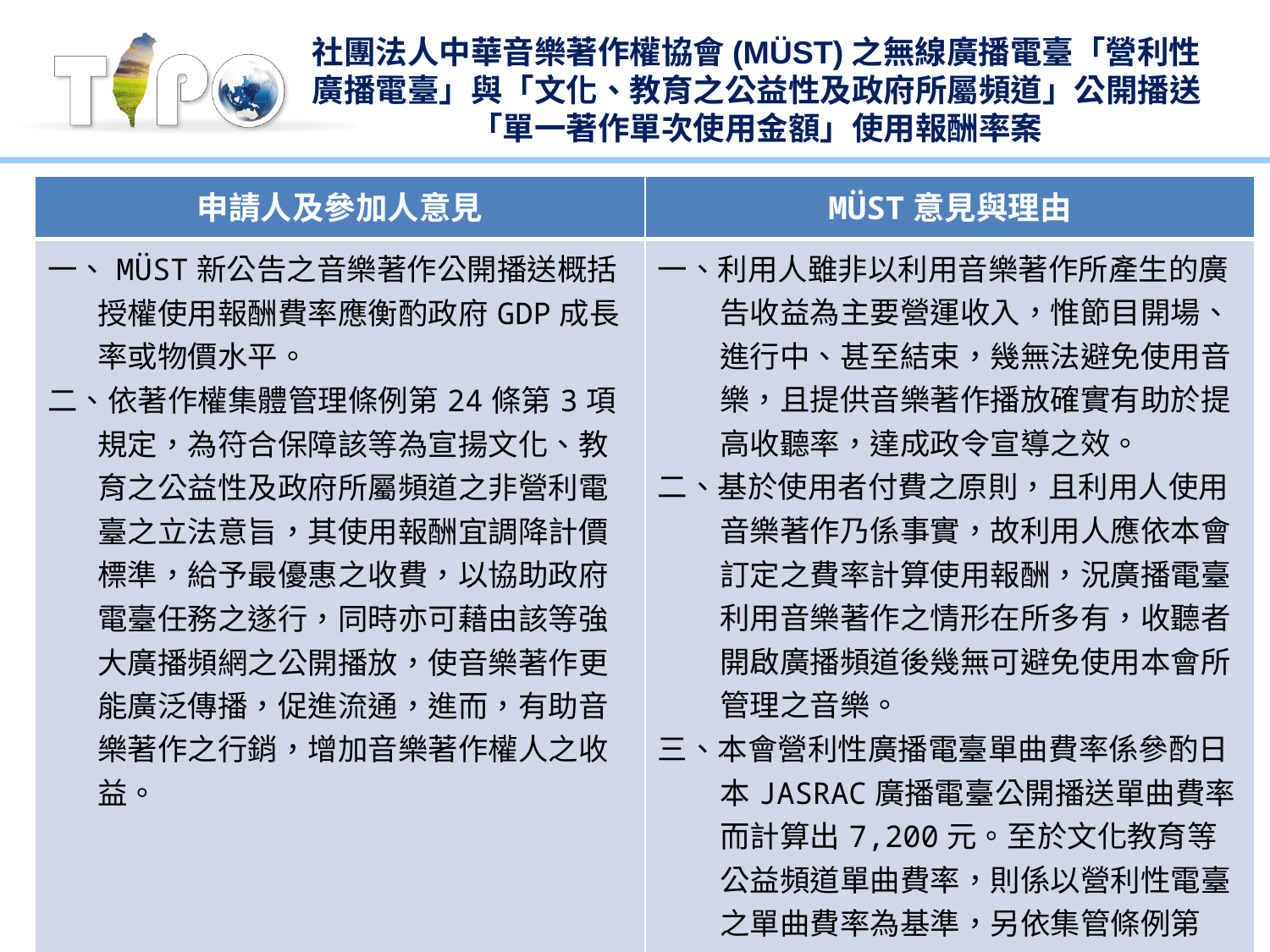

# 社團法人中華音樂著作權協會(MÜST)之無線廣播電臺「營利性廣播電臺」與「文化、教育之公益性及政府所屬頻道」公開播送「單一著作單次使用金額」使用報酬率案
| 申請人及參加人意見 | MÜST意見與理由 |
| --- | --- |
| 一、MÜST新公告之音樂著作公開播送概括授權使用報酬費率應衡酌政府GDP成長率或物價水平。 二、依著作權集體管理條例第24條第3項規定，為符合保障該等為宣揚文化、教育之公益性及政府所屬頻道之非營利電臺之立法意旨，其使用報酬宜調降計價標準，給予最優惠之收費，以協助政府電臺任務之遂行，同時亦可藉由該等強大廣播頻網之公開播放，使音樂著作更能廣泛傳播，促進流通，進而，有助音樂著作之行銷，增加音樂著作權人之收益。 | 一、利用人雖非以利用音樂著作所產生的廣告收益為主要營運收入，惟節目開場、進行中、甚至結束，幾無法避免使用音樂，且提供音樂著作播放確實有助於提高收聽率，達成政令宣導之效。 二、基於使用者付費之原則，且利用人使用音樂著作乃係事實，故利用人應依本會訂定之費率計算使用報酬，況廣播電臺利用音樂著作之情形在所多有，收聽者開啟廣播頻道後幾無可避免使用本會所管理之音樂。 三、本會營利性廣播電臺單曲費率係參酌日本JASRAC廣播電臺公開播送單曲費率而計算出7,200元。至於文化教育等公益頻道單曲費率，則係以營利性電臺之單曲費率為基準，另依集管條例第24條第3項之規定予以訂定，可分為有營利行為者3,600元及無營利行為者1,000元。 |
7